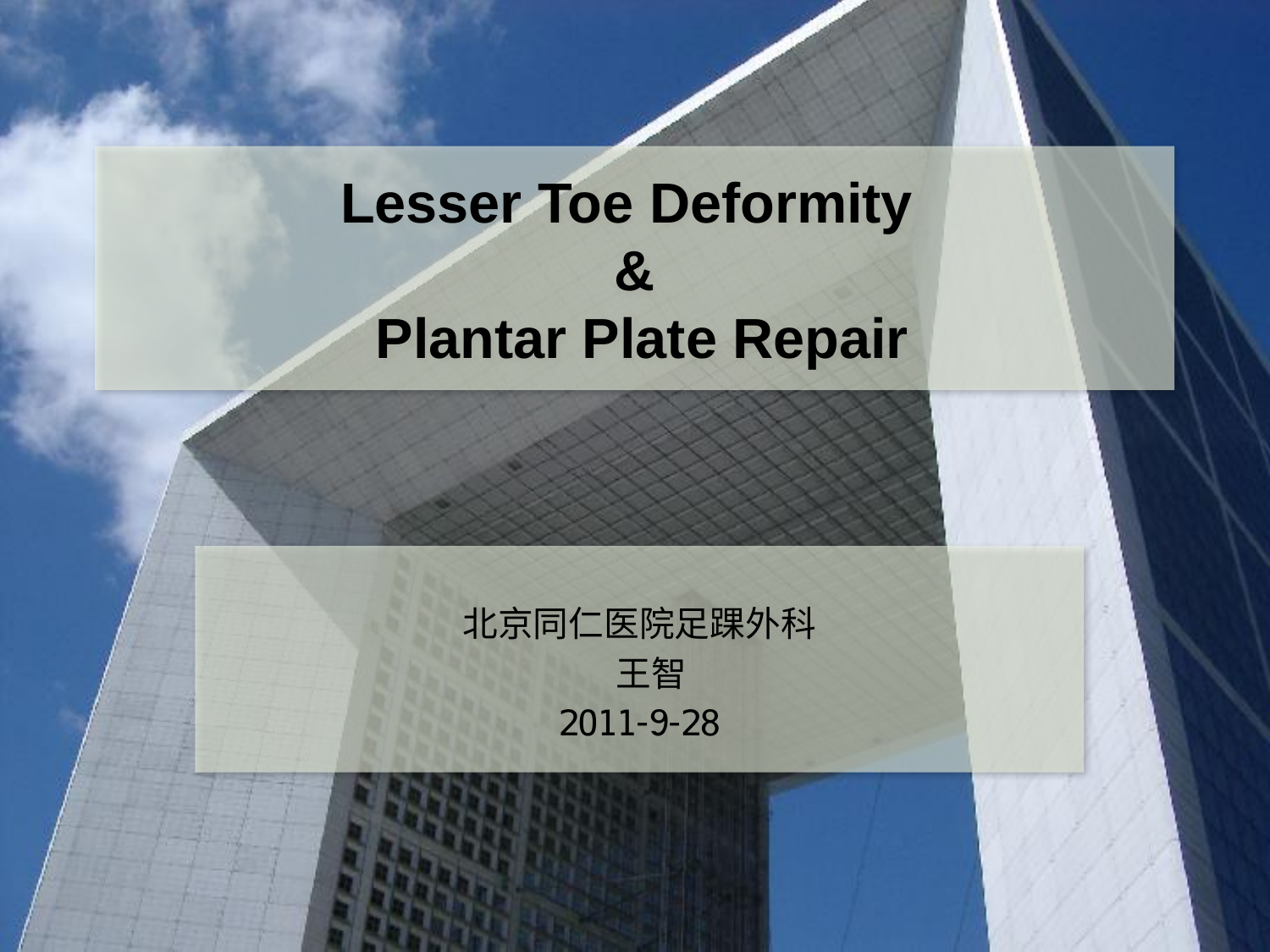

# Lesser Toe Deformity & Plantar Plate Repair

北京同仁医院足踝外科
  王智
2011-9-28